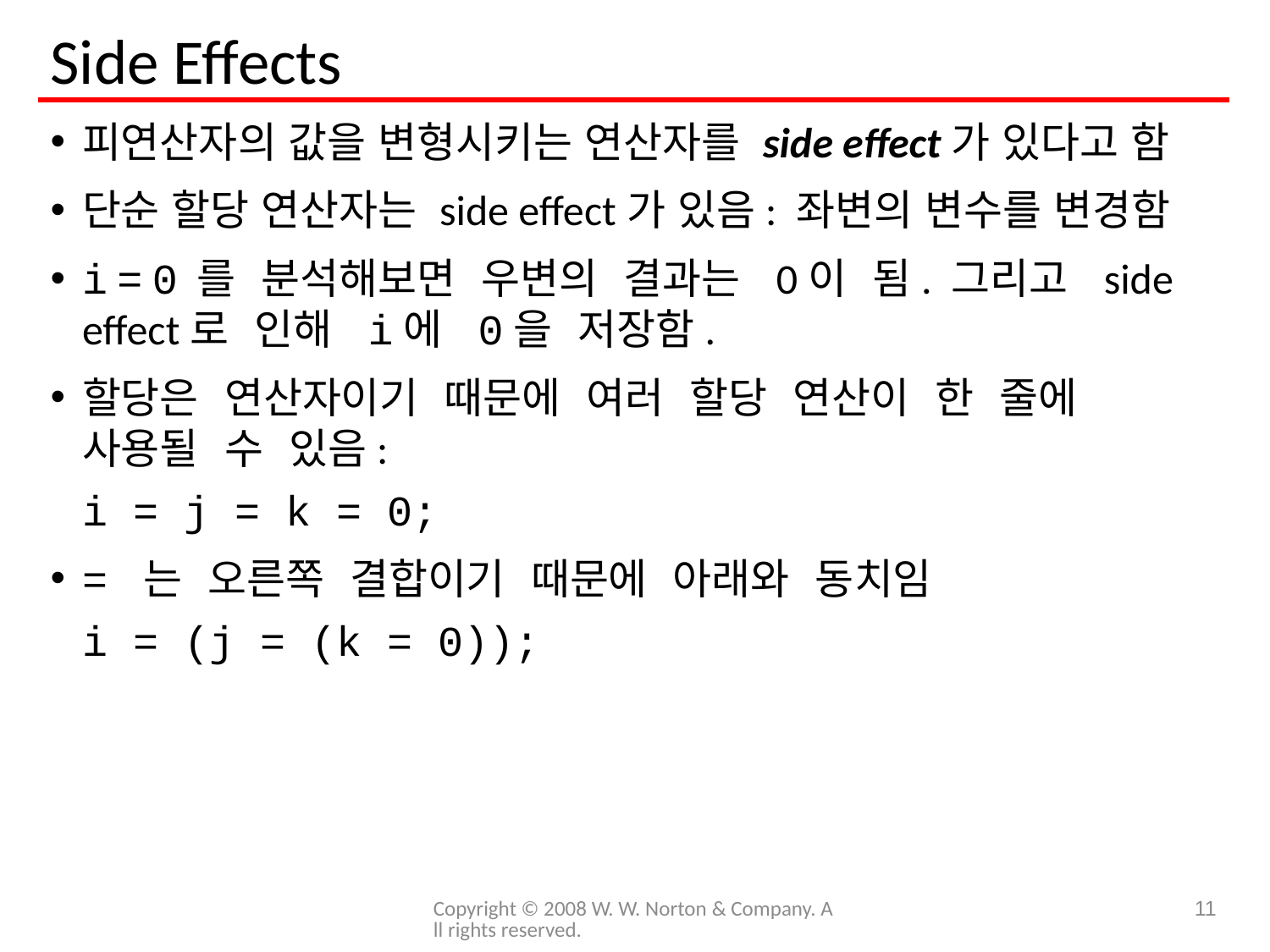

# Side Effects
피연산자의 값을 변형시키는 연산자를 side effect가 있다고 함
단순 할당 연산자는 side effect가 있음: 좌변의 변수를 변경함
i = 0 를 분석해보면 우변의 결과는 0이 됨. 그리고 side effect로 인해 i에 0을 저장함.
할당은 연산자이기 때문에 여러 할당 연산이 한 줄에 사용될 수 있음:
	i = j = k = 0;
= 는 오른쪽 결합이기 때문에 아래와 동치임
	i = (j = (k = 0));

Copyright © 2008 W. W. Norton & Company. All rights reserved.
11